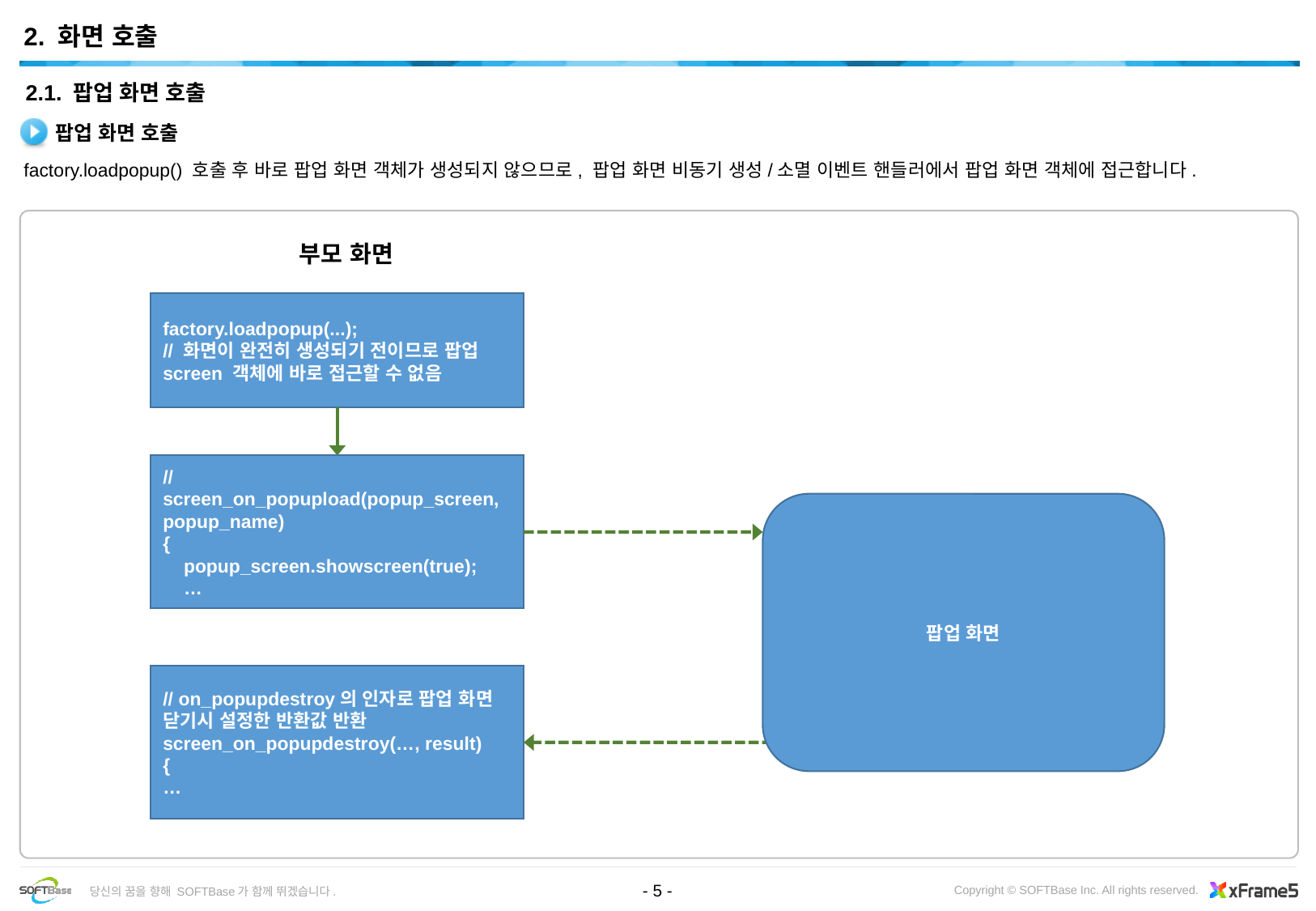

2. 화면 호출
2.1. 팝업 화면 호출

팝업 화면 호출

factory.loadpopup() 호출 후 바로 팝업 화면 객체가 생성되지 않으므로, 팝업 화면 비동기 생성/소멸 이벤트 핸들러에서 팝업 화면 객체에 접근합니다.
부모 화면
factory.loadpopup(...);
// 화면이 완전히 생성되기 전이므로 팝업 screen 객체에 바로 접근할 수 없음
//
screen_on_popupload(popup_screen, popup_name)
{
    popup_screen.showscreen(true);
    …
팝업 화면
// on_popupdestroy의 인자로 팝업 화면 닫기시 설정한 반환값 반환
screen_on_popupdestroy(…, result)
{
…